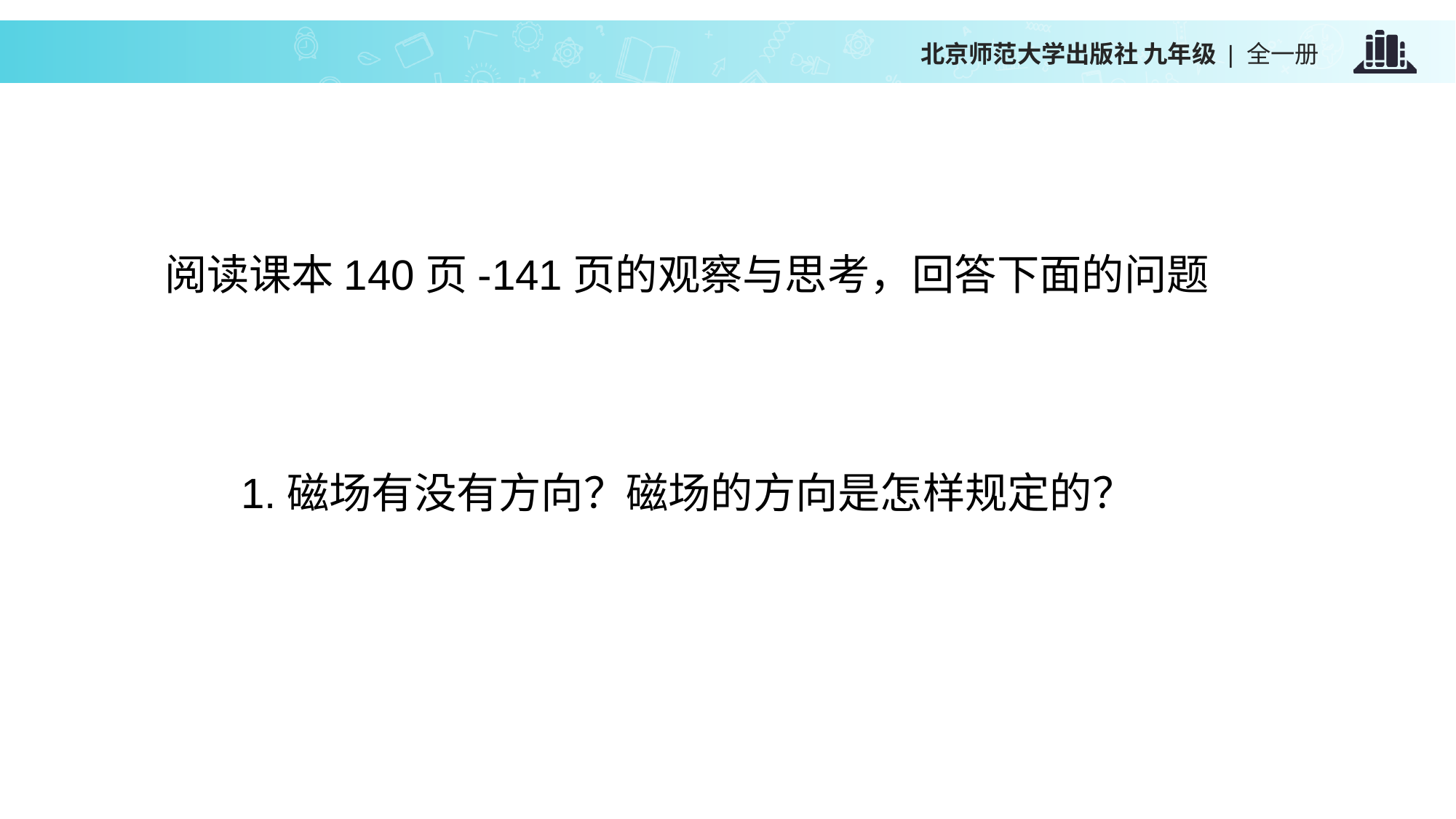

阅读课本140页-141页的观察与思考，回答下面的问题
1.磁场有没有方向？磁场的方向是怎样规定的？